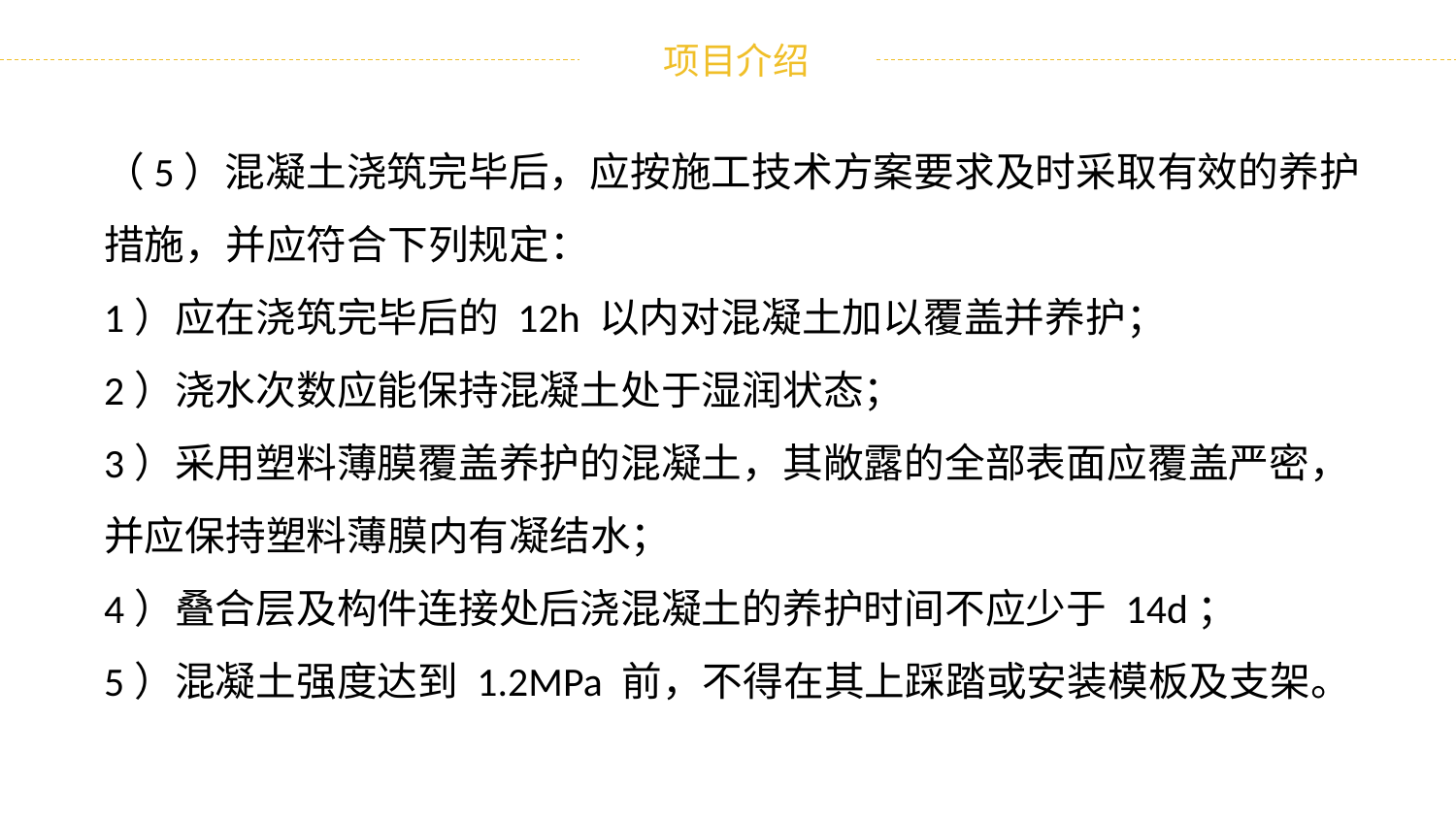

（5）混凝土浇筑完毕后，应按施工技术方案要求及时采取有效的养护措施，并应符合下列规定：
1）应在浇筑完毕后的 12h 以内对混凝土加以覆盖并养护；
2）浇水次数应能保持混凝土处于湿润状态；
3）采用塑料薄膜覆盖养护的混凝土，其敞露的全部表面应覆盖严密，并应保持塑料薄膜内有凝结水；
4）叠合层及构件连接处后浇混凝土的养护时间不应少于 14d；
5）混凝土强度达到 1.2MPa 前，不得在其上踩踏或安装模板及支架。